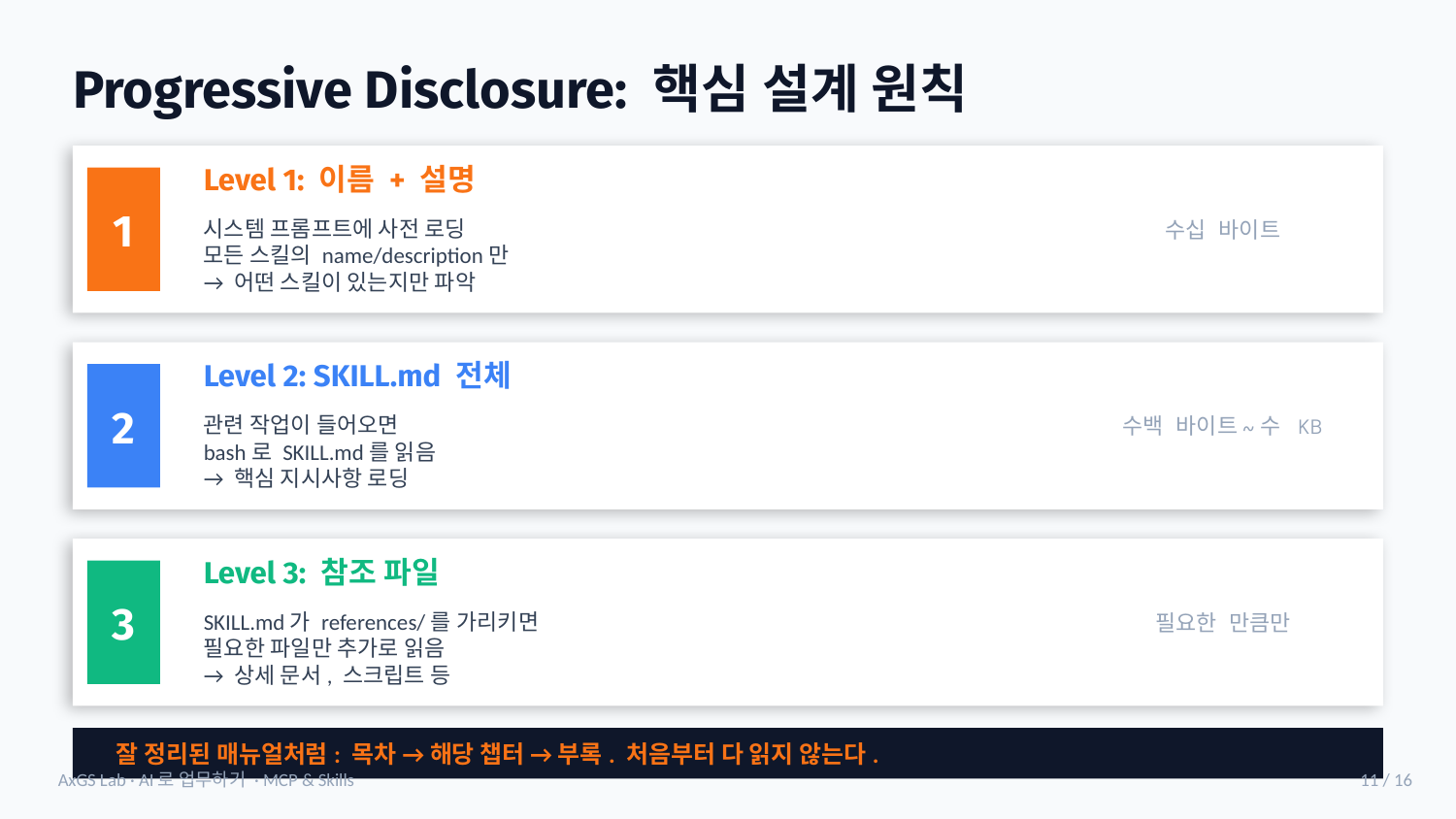

Progressive Disclosure: 핵심 설계 원칙

Level 1: 이름 + 설명

1
수십 바이트
시스템 프롬프트에 사전 로딩
모든 스킬의 name/description만
→ 어떤 스킬이 있는지만 파악

Level 2: SKILL.md 전체

2
수백 바이트~수 KB
관련 작업이 들어오면
bash로 SKILL.md를 읽음
→ 핵심 지시사항 로딩

Level 3: 참조 파일

3
필요한 만큼만
SKILL.md가 references/를 가리키면
필요한 파일만 추가로 읽음
→ 상세 문서, 스크립트 등

잘 정리된 매뉴얼처럼: 목차 → 해당 챕터 → 부록. 처음부터 다 읽지 않는다.
AxGS Lab · AI로 업무하기 · MCP & Skills
11 / 16